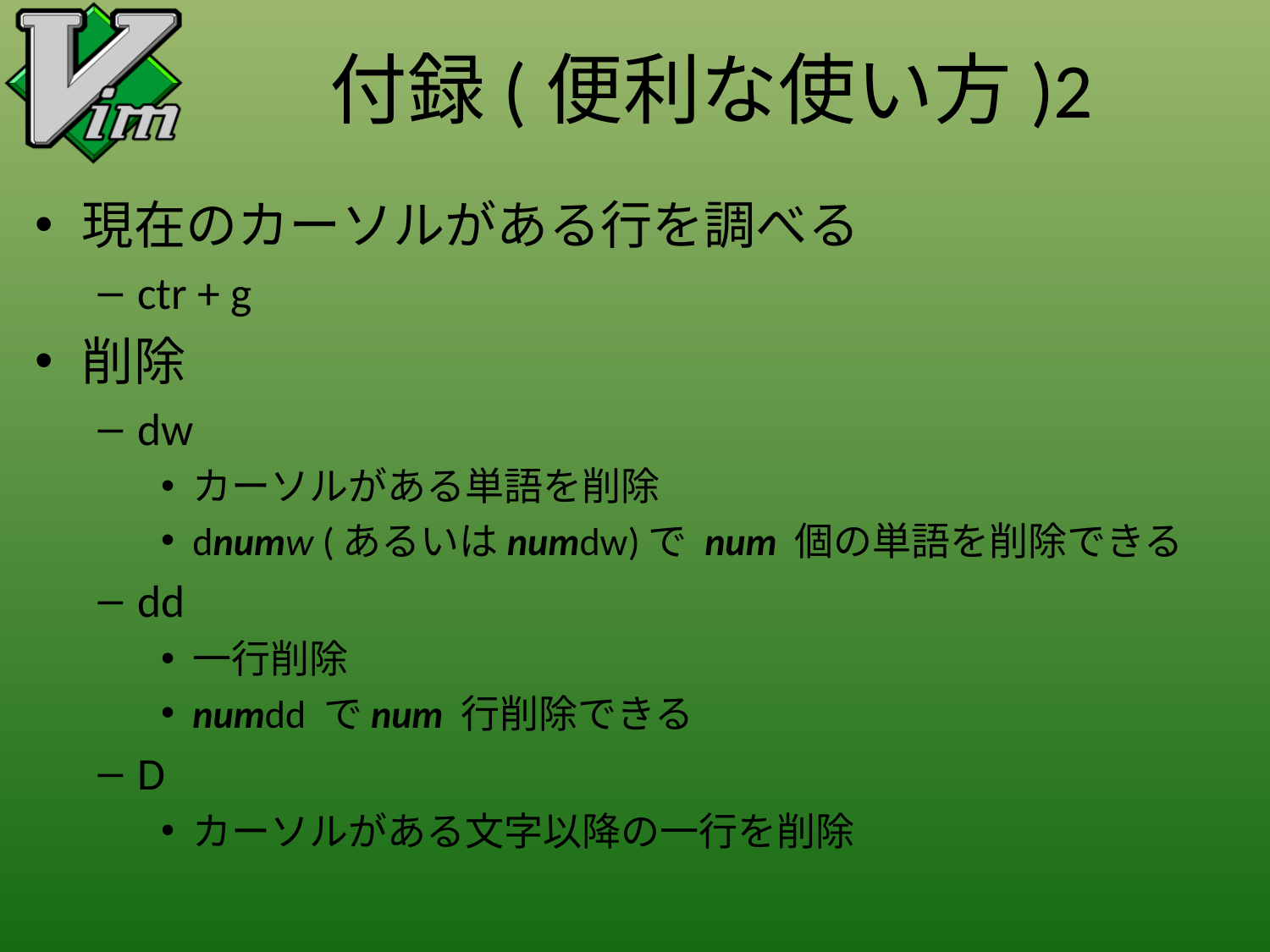

# 付録(便利な使い方)2
現在のカーソルがある行を調べる
ctr + g
削除
dw
カーソルがある単語を削除
dnumw (あるいはnumdw)で num 個の単語を削除できる
dd
一行削除
numdd でnum 行削除できる
D
カーソルがある文字以降の一行を削除